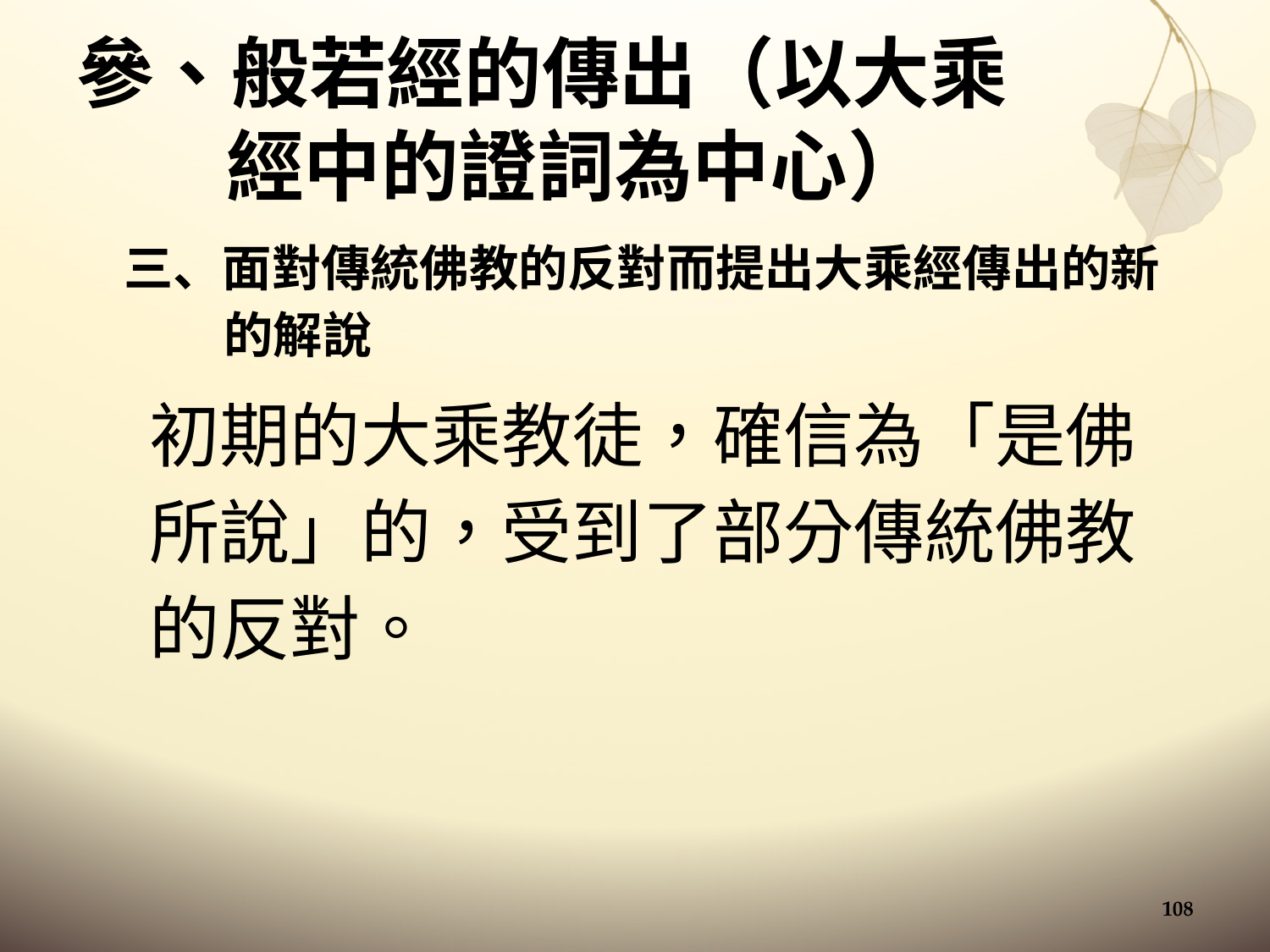

# 參、般若經的傳出（以大乘經中的證詞為中心）
三、面對傳統佛教的反對而提出大乘經傳出的新的解說
初期的大乘教徒，確信為「是佛所說」的，受到了部分傳統佛教的反對。
108